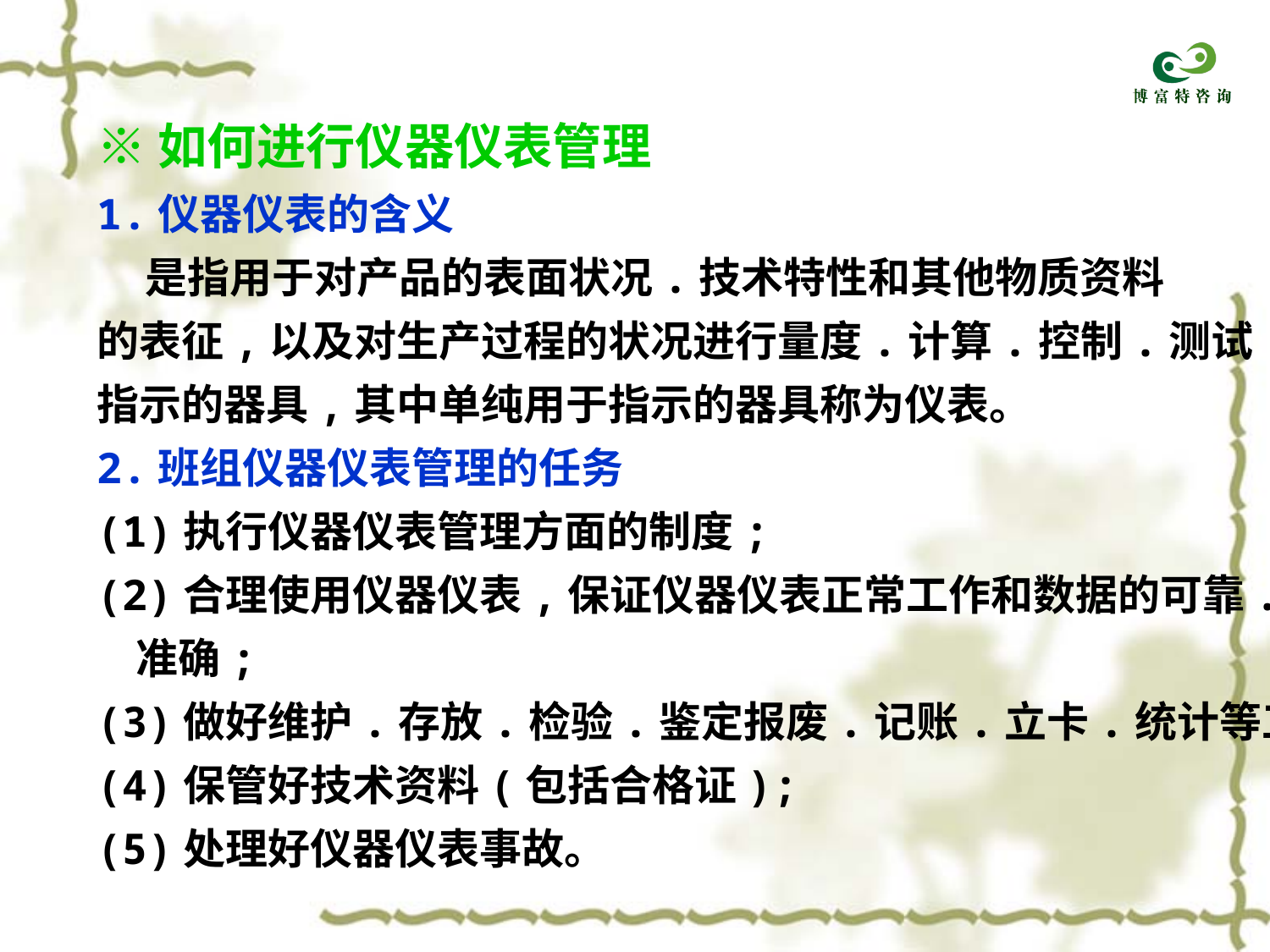

※如何进行仪器仪表管理
1.仪器仪表的含义
    是指用于对产品的表面状况.技术特性和其他物质资料
的表征,以及对生产过程的状况进行量度.计算.控制.测试.
指示的器具,其中单纯用于指示的器具称为仪表。
2.班组仪器仪表管理的任务
(1)执行仪器仪表管理方面的制度;
(2)合理使用仪器仪表,保证仪器仪表正常工作和数据的可靠.
   准确;
(3)做好维护.存放.检验.鉴定报废.记账.立卡.统计等工作;
(4)保管好技术资料(包括合格证);
(5)处理好仪器仪表事故。